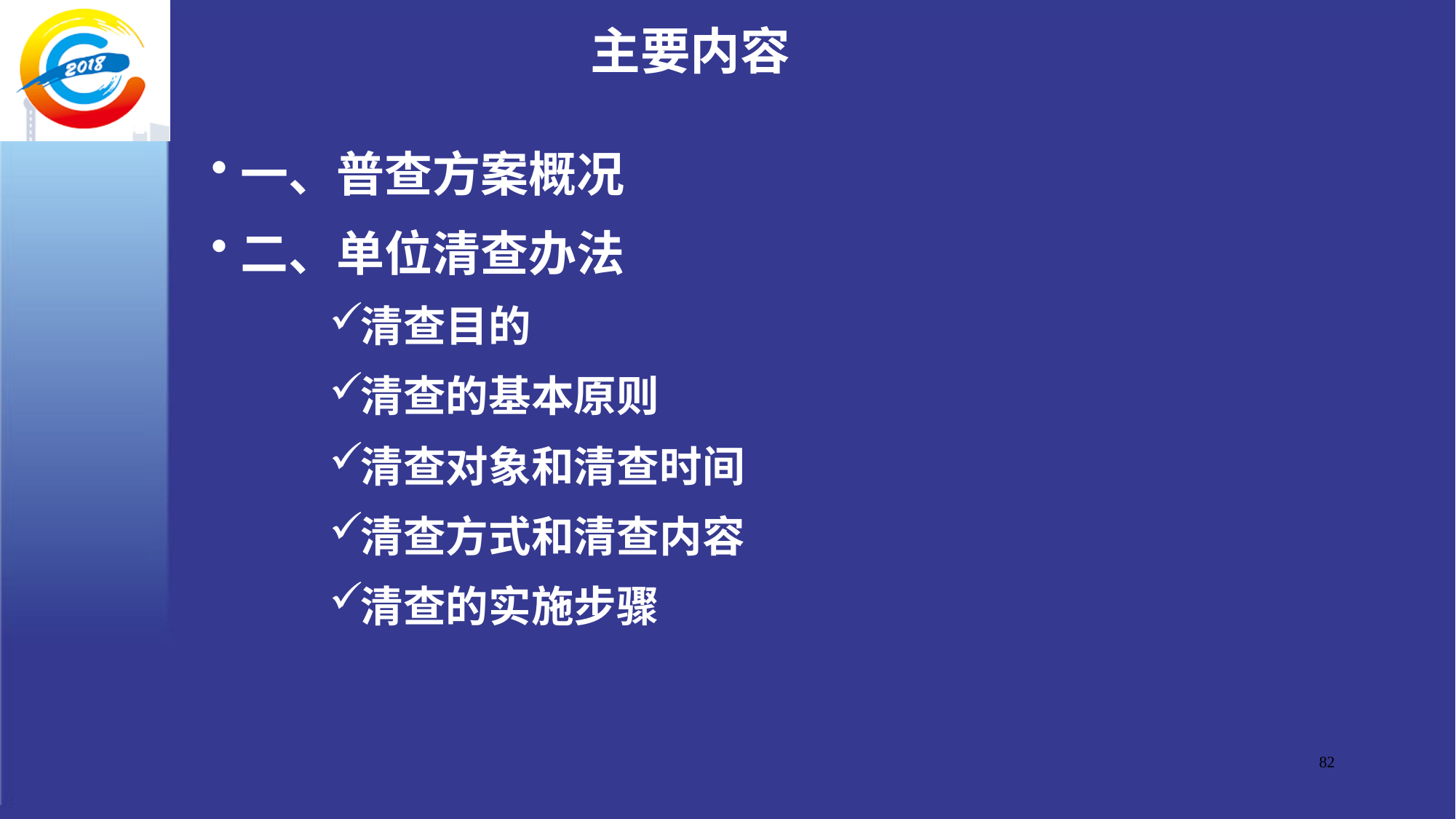

# 主要内容

一、普查方案概况
二、单位清查办法
清查目的
清查的基本原则
清查对象和清查时间
清查方式和清查内容
清查的实施步骤

82